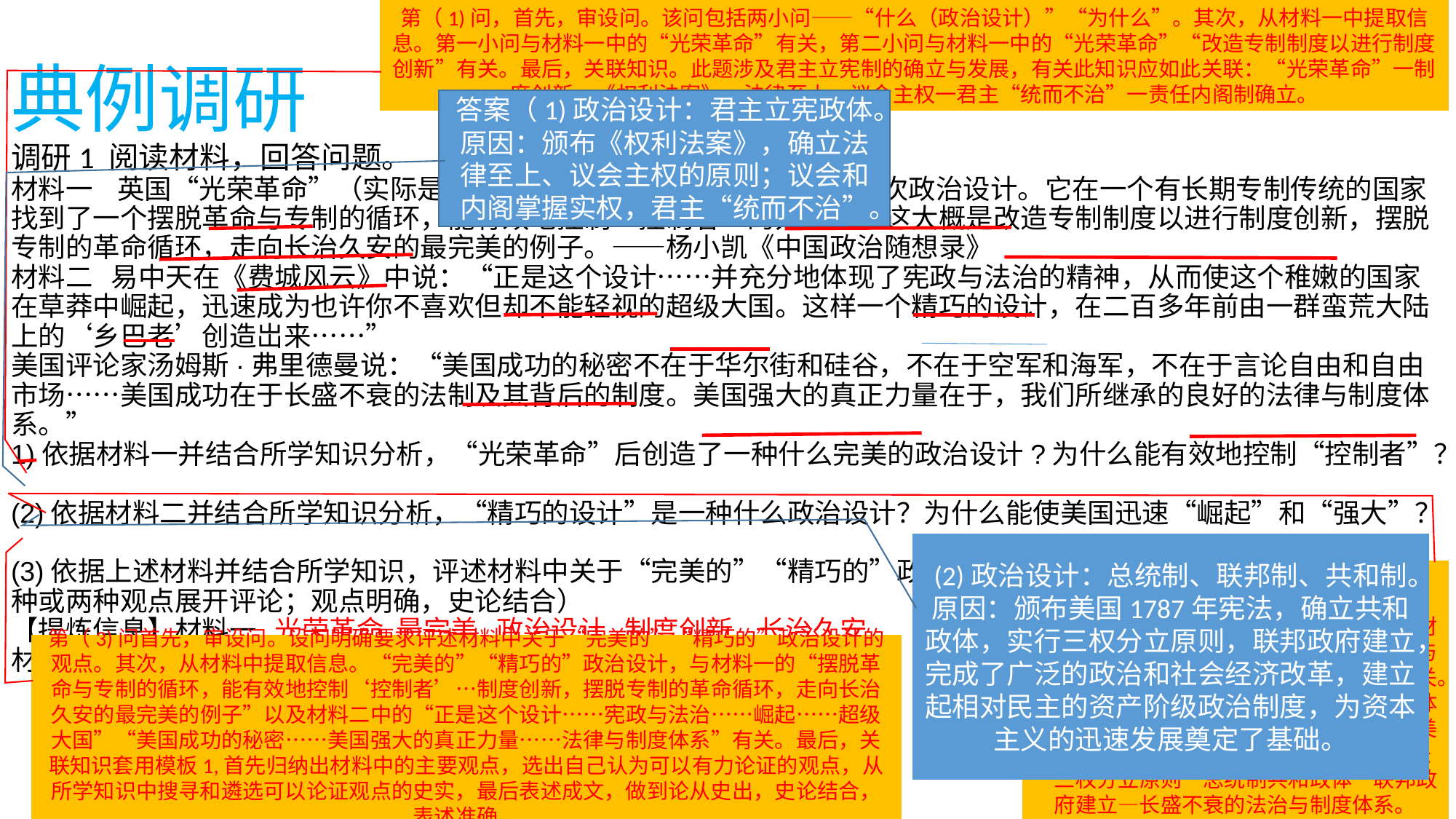

第（1)问，首先，审设问。该问包括两小问——“什么（政治设计）”“为什么”。其次，从材料一中提取信息。第一小问与材料一中的“光荣革命”有关，第二小问与材料一中的“光荣革命”“改造专制制度以进行制度创新”有关。最后，关联知识。此题涉及君主立宪制的确立与发展，有关此知识应如此关联：“光荣革命”一制度创新一《权利法案》一法律至上、议会主权一君主“统而不治”一责任内阁制确立。
# 典例调研 调研1 阅读材料，回答问题。 材料一    英国“光荣革命”（实际是次政变）大概是我心目中最完美的一次政治设计。它在一个有长期专制传统的国家找到了一个摆脱革命与专制的循环，能有效地控制“控制者”的办法……这大概是改造专制制度以进行制度创新，摆脱专制的革命循环，走向长治久安的最完美的例子。——杨小凯《中国政治随想录》 材料二   易中天在《费城风云》中说：“正是这个设计……并充分地体现了宪政与法治的精神，从而使这个稚嫩的国家在草莽中崛起，迅速成为也许你不喜欢但却不能轻视的超级大国。这样一个精巧的设计，在二百多年前由一群蛮荒大陆上的‘乡巴老’创造岀来……” 美国评论家汤姆斯·弗里德曼说：“美国成功的秘密不在于华尔街和硅谷，不在于空军和海军，不在于言论自由和自由市场……美国成功在于长盛不衰的法制及其背后的制度。美国强大的真正力量在于，我们所继承的良好的法律与制度体系。” 1)依据材料一并结合所学知识分析，“光荣革命”后创造了一种什么完美的政治设计?为什么能有效地控制“控制者”？ (2)依据材料二并结合所学知识分析，“精巧的设计”是一种什么政治设计？为什么能使美国迅速“崛起”和“强大”？ (3)依据上述材料并结合所学知识，评述材料中关于“完美的”“精巧的”政治设计的观点。（要求：围绕材料中的一种或两种观点展开评论；观点明确，史论结合） 【提炼信息】材料一   光荣革命  最完美   政治设计   制度创新    长治久安 材料二  宪政与法治   精巧的设计   崛起   美国强大  法律与制度体系
答案（1)政治设计：君主立宪政体。
原因：颁布《权利法案》，确立法律至上、议会主权的原则；议会和内阁掌握实权，君主“统而不治”。
(2)政治设计：总统制、联邦制、共和制。
原因：颁布美国1787年宪法，确立共和政体，实行三权分立原则，联邦政府建立，完成了广泛的政治和社会经济改革，建立起相对民主的资产阶级政治制度，为资本主义的迅速发展奠定了基础。
第（2)问，首先，审设问。该题包括两小问——“什么（政治设计）”“为什么”。
其次，从材料二中提取信息。第一小问与材料二中的“宪政与法治”有关，第二小问与材料二中的“良好的法律与制度体系”有关。最后，关联知识。此题涉及总统制共和政体的确立与发展，有关此知识应如此关联：美国独立—宪政与法治的精神—1787年宪法—三权分立原则—总统制共和政体—联邦政府建立—长盛不衰的法治与制度体系。
第（3)问首先，审设问。设问明确要求评述材料中关于“完美的”“精巧的”政治设计的观点。其次，从材料中提取信息。“完美的”“精巧的”政治设计，与材料一的“摆脱革命与专制的循环，能有效地控制‘控制者’…制度创新，摆脱专制的革命循环，走向长治久安的最完美的例子”以及材料二中的“正是这个设计……宪政与法治……崛起……超级大国”“美国成功的秘密……美国强大的真正力量……法律与制度体系”有关。最后，关联知识套用模板1,首先归纳出材料中的主要观点，选出自己认为可以有力论证的观点，从所学知识中搜寻和遴选可以论证观点的史实，最后表述成文，做到论从史出，史论结合，表述准确。